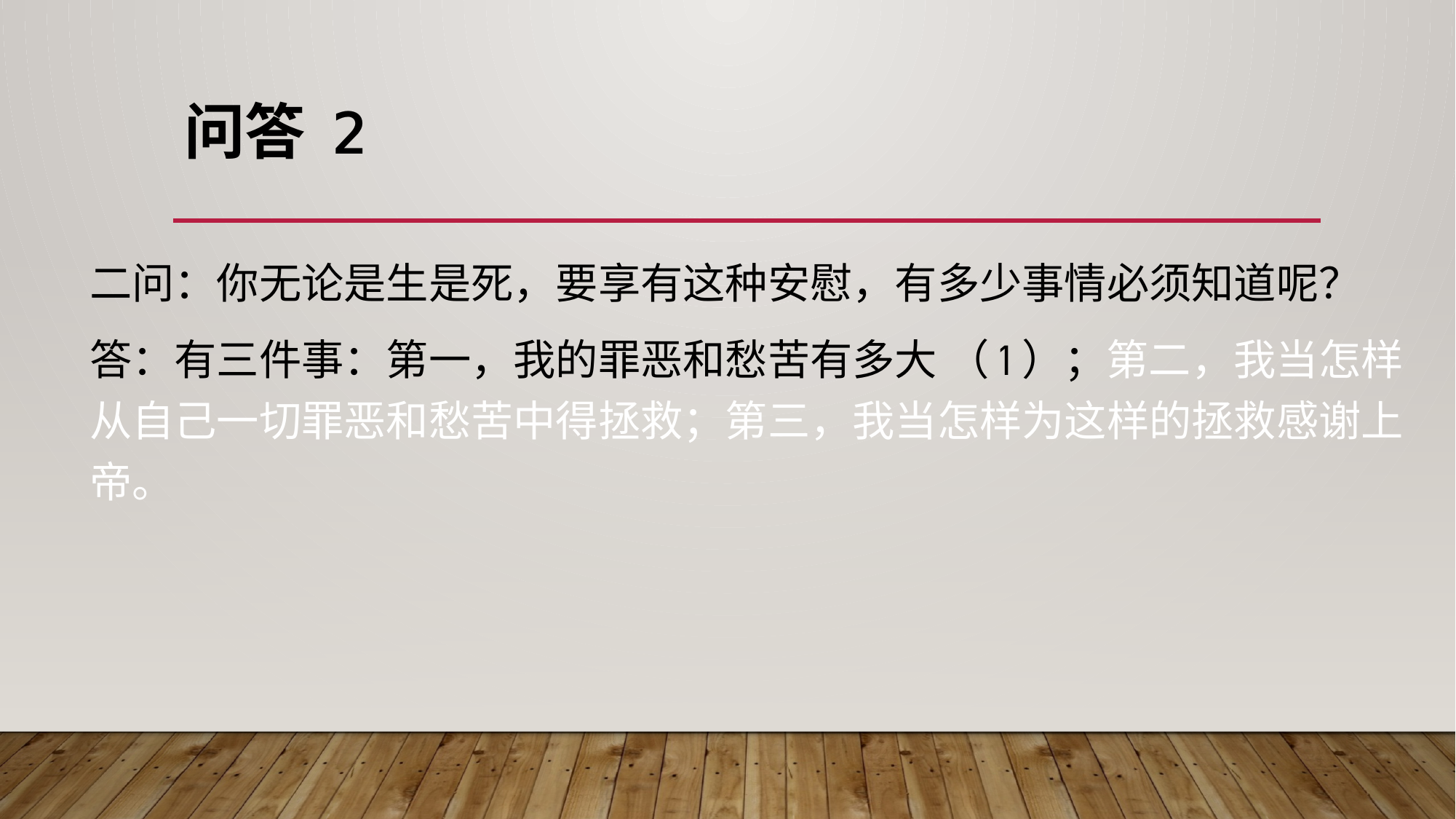

# 问答 2
二问：你无论是生是死，要享有这种安慰，有多少事情必须知道呢？
答：有三件事：第一，我的罪恶和愁苦有多大 （1）；第二，我当怎样从自己一切罪恶和愁苦中得拯救；第三，我当怎样为这样的拯救感谢上帝。